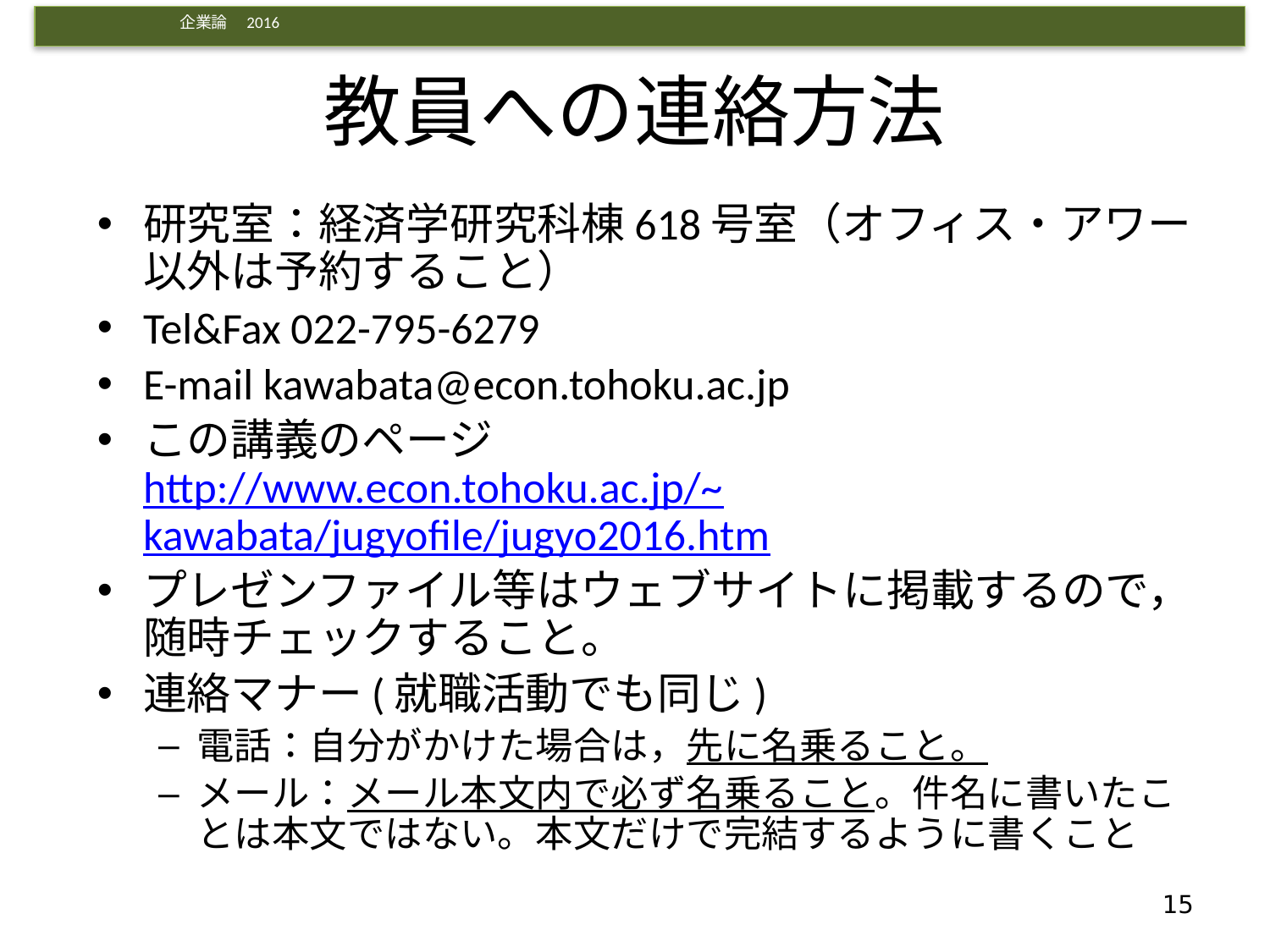

# 教員への連絡方法
研究室：経済学研究科棟618号室（オフィス・アワー以外は予約すること）
Tel&Fax 022-795-6279
E-mail kawabata@econ.tohoku.ac.jp
この講義のページ
http://www.econ.tohoku.ac.jp/~kawabata/jugyofile/jugyo2016.htm
プレゼンファイル等はウェブサイトに掲載するので，随時チェックすること。
連絡マナー(就職活動でも同じ)
電話：自分がかけた場合は，先に名乗ること。
メール：メール本文内で必ず名乗ること。件名に書いたことは本文ではない。本文だけで完結するように書くこと
15